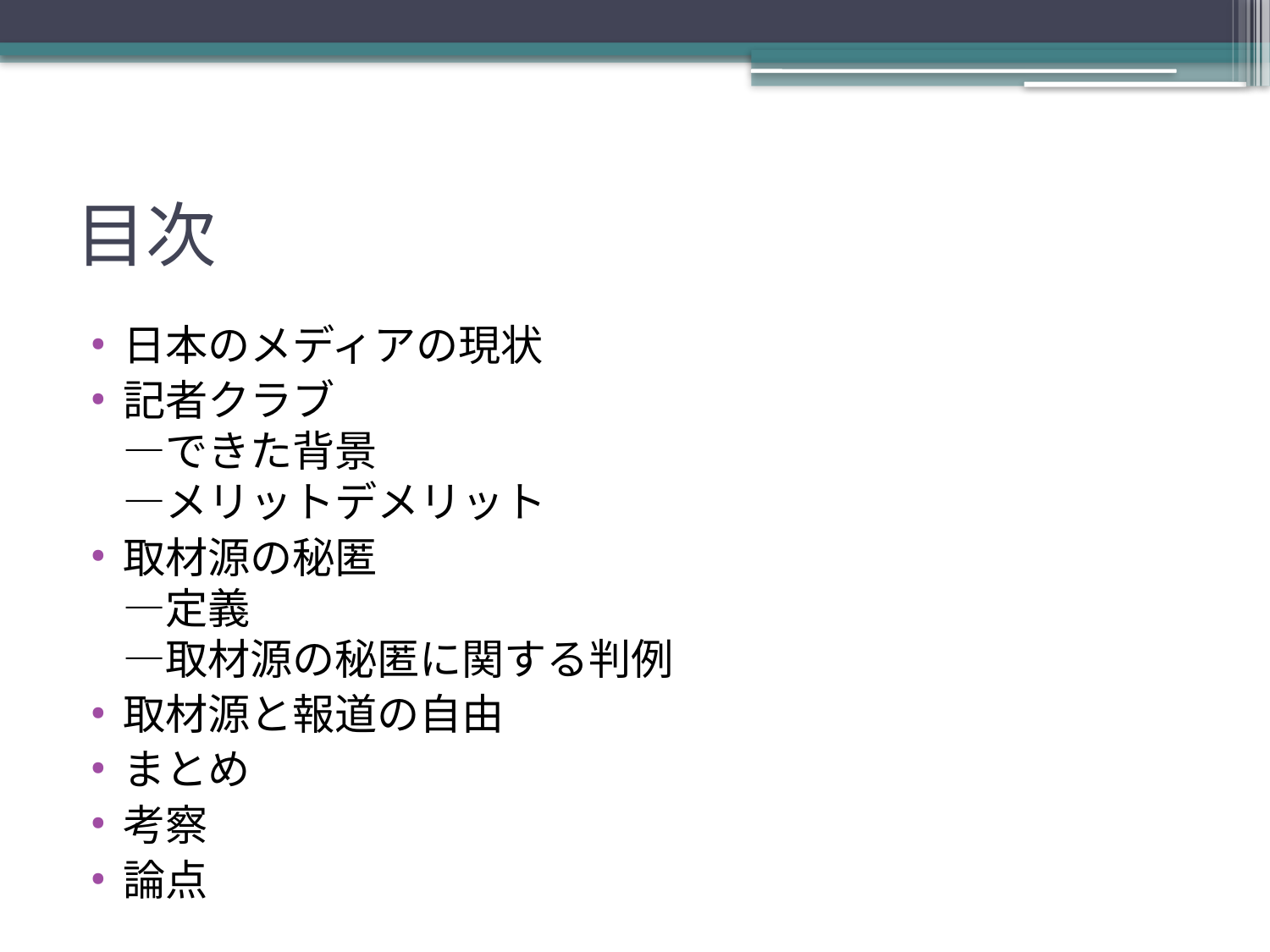

# 目次
日本のメディアの現状
記者クラブ
―できた背景
―メリットデメリット
取材源の秘匿
―定義
―取材源の秘匿に関する判例
取材源と報道の自由
まとめ
考察
論点